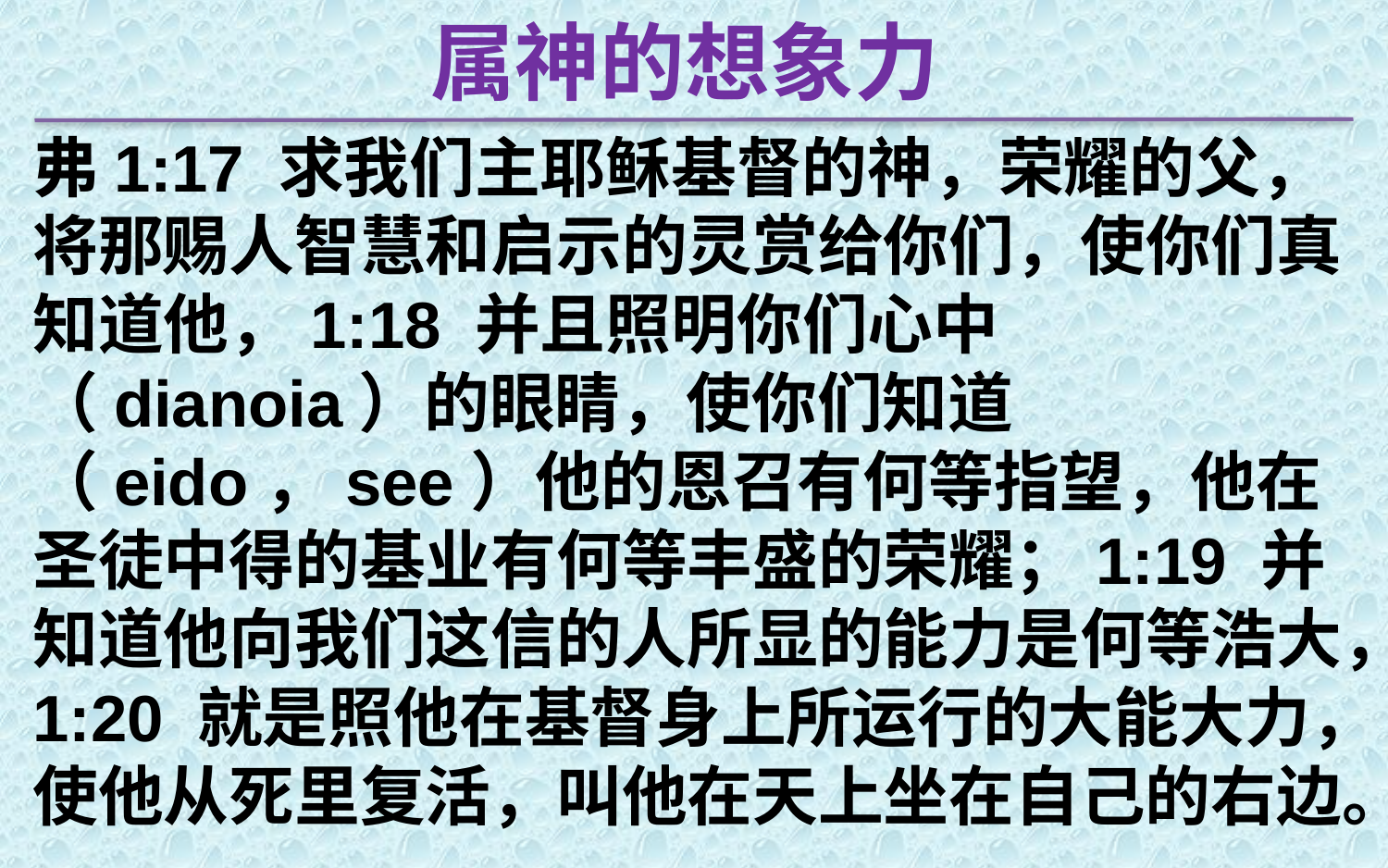

属神的想象力
弗1:17 求我们主耶稣基督的神，荣耀的父，将那赐人智慧和启示的灵赏给你们，使你们真知道他，1:18 并且照明你们心中（dianoia）的眼睛，使你们知道（eido，see）他的恩召有何等指望，他在圣徒中得的基业有何等丰盛的荣耀；1:19 并知道他向我们这信的人所显的能力是何等浩大，1:20 就是照他在基督身上所运行的大能大力，使他从死里复活，叫他在天上坐在自己的右边。